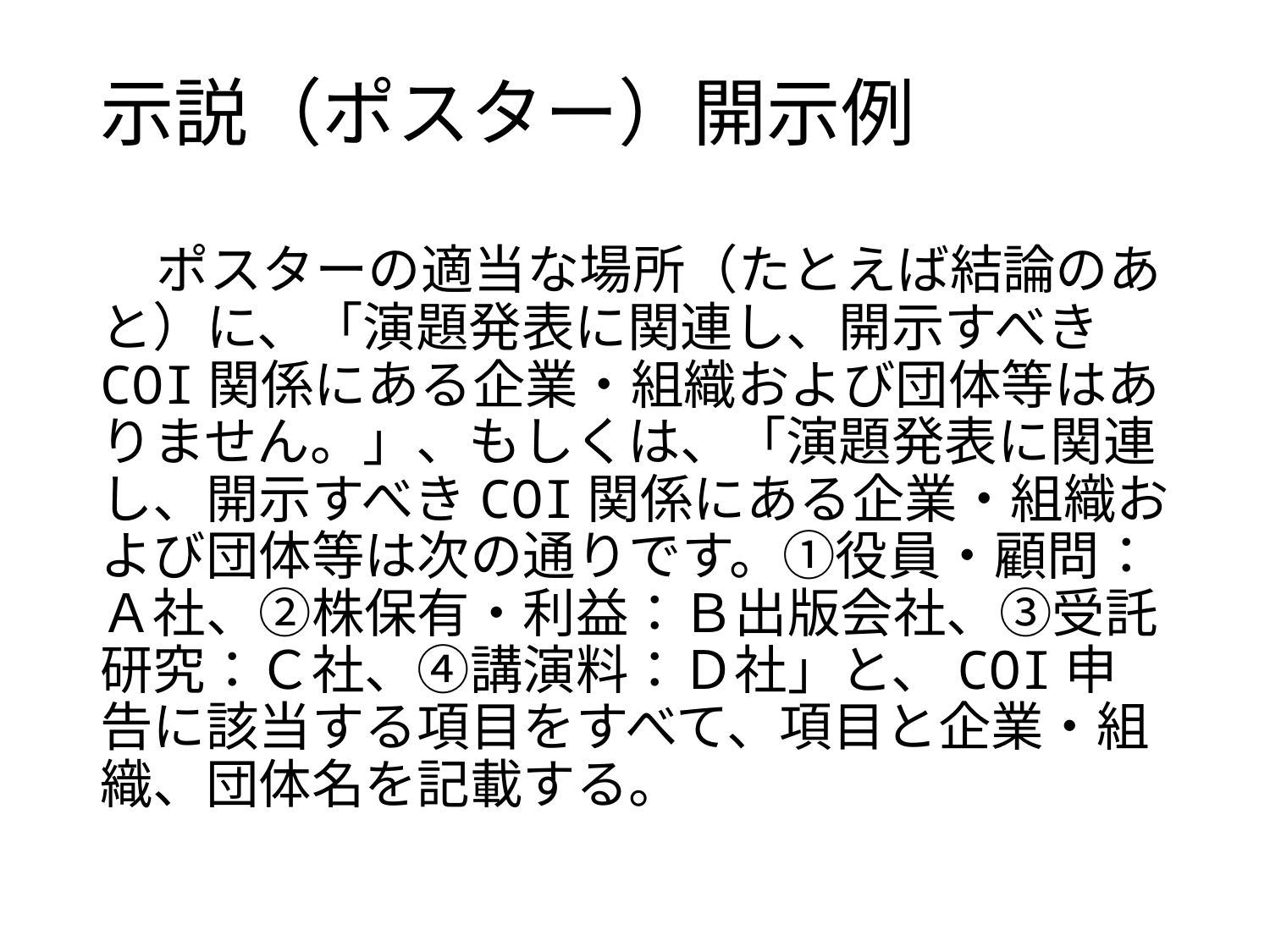

# 示説（ポスター）開示例
　ポスターの適当な場所（たとえば結論のあと）に、「演題発表に関連し、開示すべきCOI関係にある企業・組織および団体等はありません。」、もしくは、「演題発表に関連し、開示すべきCOI関係にある企業・組織および団体等は次の通りです。①役員・顧問：Ａ社、②株保有・利益：Ｂ出版会社、③受託研究：Ｃ社、④講演料：Ｄ社」と、COI申告に該当する項目をすべて、項目と企業・組織、団体名を記載する。